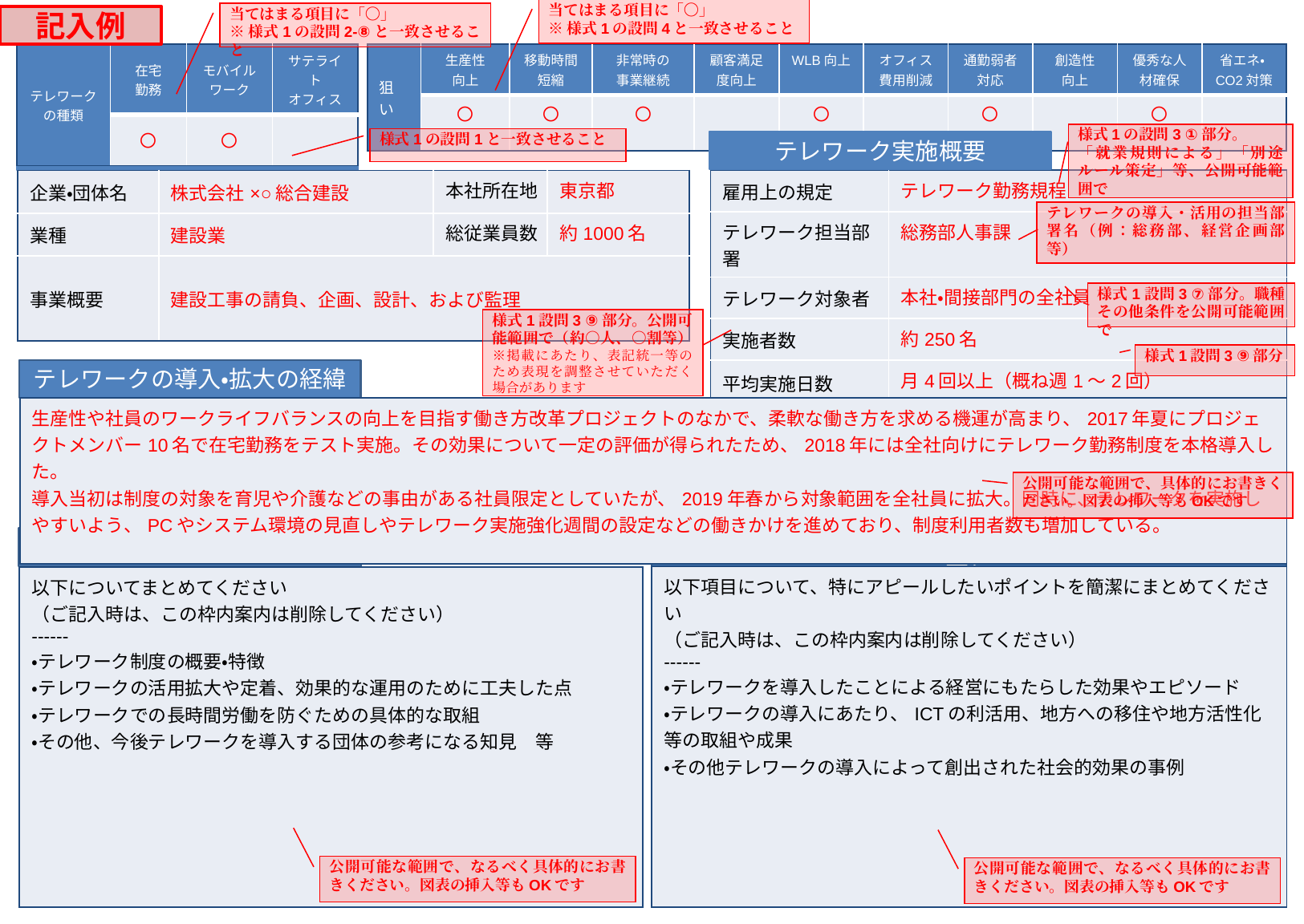

当てはまる項目に「〇」
※様式1の設問4と一致させること

当てはまる項目に「〇」
※様式1の設問2-⑧と一致させること
記入例
| テレワークの種類 | 在宅 勤務 | モバイル ワーク | サテライト オフィス |
| --- | --- | --- | --- |
|  | 〇 | 〇 |  |
| 狙い | 生産性 向上 | 移動時間短縮 | 非常時の 事業継続 | 顧客満足度向上 | WLB向上 | オフィス 費用削減 | 通勤弱者対応 | 創造性 向上 | 優秀な人材確保 | 省エネ・CO2対策 |
| --- | --- | --- | --- | --- | --- | --- | --- | --- | --- | --- |
|  | 〇 | 〇 | 〇 |  | 〇 |  | 〇 |  | 〇 |  |
様式1の設問3 ①部分。
「就業規則による」「別途ルール策定」等、公開可能範囲で
様式1の設問1と一致させること
テレワーク実施概要
企業の概要
| 雇用上の規定 | テレワーク勤務規程 |
| --- | --- |
| テレワーク担当部署 | 総務部人事課 |
| テレワーク対象者 | 本社・間接部門の全社員 |
| 実施者数 | 約250名 |
| 平均実施日数 | 月4回以上（概ね週1～2回） |
| 企業・団体名 | 株式会社×○総合建設 | 本社所在地 | 東京都 |
| --- | --- | --- | --- |
| 業種 | 建設業 | 総従業員数 | 約1000名 |
| 事業概要 | 建設工事の請負、企画、設計、および監理 |  |  |
テレワークの導入・活用の担当部署名（例：総務部、経営企画部等）

様式1設問3 ⑦部分。職種その他条件を公開可能範囲で
様式1設問3 ⑨部分。公開可能範囲で（約○人、○割等）※掲載にあたり、表記統一等のため表現を調整させていただく場合があります
様式1設問3 ⑨部分
テレワークの導入・拡大の経緯
| 生産性や社員のワークライフバランスの向上を目指す働き方改革プロジェクトのなかで、柔軟な働き方を求める機運が高まり、2017年夏にプロジェクトメンバー10名で在宅勤務をテスト実施。その効果について一定の評価が得られたため、2018年には全社向けにテレワーク勤務制度を本格導入した。 導入当初は制度の対象を育児や介護などの事由がある社員限定としていたが、2019年春から対象範囲を全社員に拡大。同時に、テレワークを実施しやすいよう、PCやシステム環境の見直しやテレワーク実施強化週間の設定などの働きかけを進めており、制度利用者数も増加している。 |
| --- |
公開可能な範囲で、具体的にお書きください。図表の挿入等もOKです
テレワークの概要・特徴
テレワーク導入の効果（経営にもたらした効果、その他効果）
| 以下項目について、特にアピールしたいポイントを簡潔にまとめてください （ご記入時は、この枠内案内は削除してください） ------ ・テレワークを導入したことによる経営にもたらした効果やエピソード ・テレワークの導入にあたり、ICTの利活用、地方への移住や地方活性化等の取組や成果 ・その他テレワークの導入によって創出された社会的効果の事例 |
| --- |
| 以下についてまとめてください （ご記入時は、この枠内案内は削除してください） ------ ・テレワーク制度の概要・特徴 ・テレワークの活用拡大や定着、効果的な運用のために工夫した点 ・テレワークでの長時間労働を防ぐための具体的な取組 ・その他、今後テレワークを導入する団体の参考になる知見　等 |
| --- |
公開可能な範囲で、なるべく具体的にお書きください。図表の挿入等もOKです
公開可能な範囲で、なるべく具体的にお書きください。図表の挿入等もOKです
2